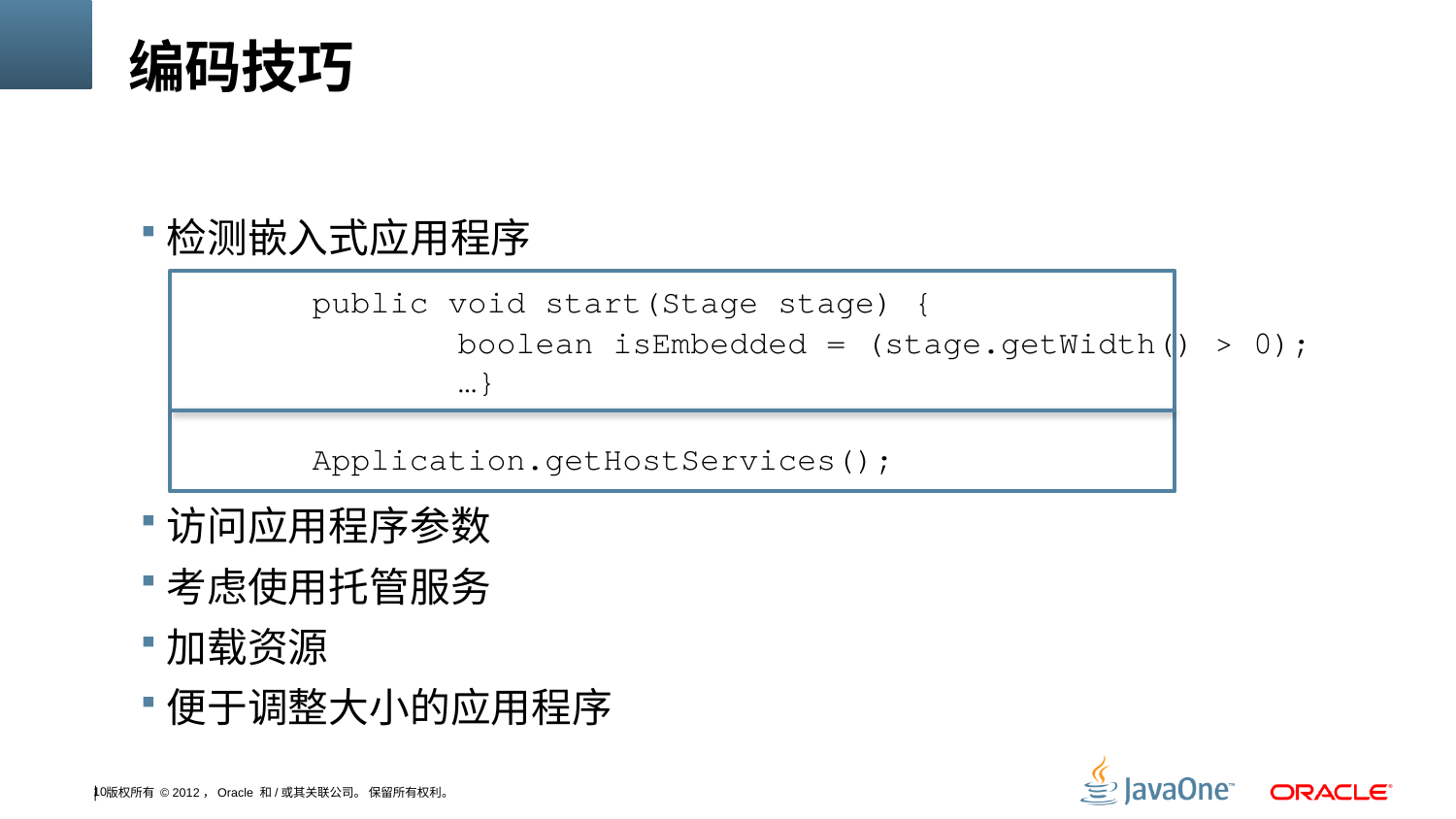

# 编码技巧

检测嵌入式应用程序
		public void start(Stage stage) {
			boolean isEmbedded = (stage.getWidth() > 0);
			…}

		Application.getHostServices();

访问应用程序参数
考虑使用托管服务
加载资源
便于调整大小的应用程序